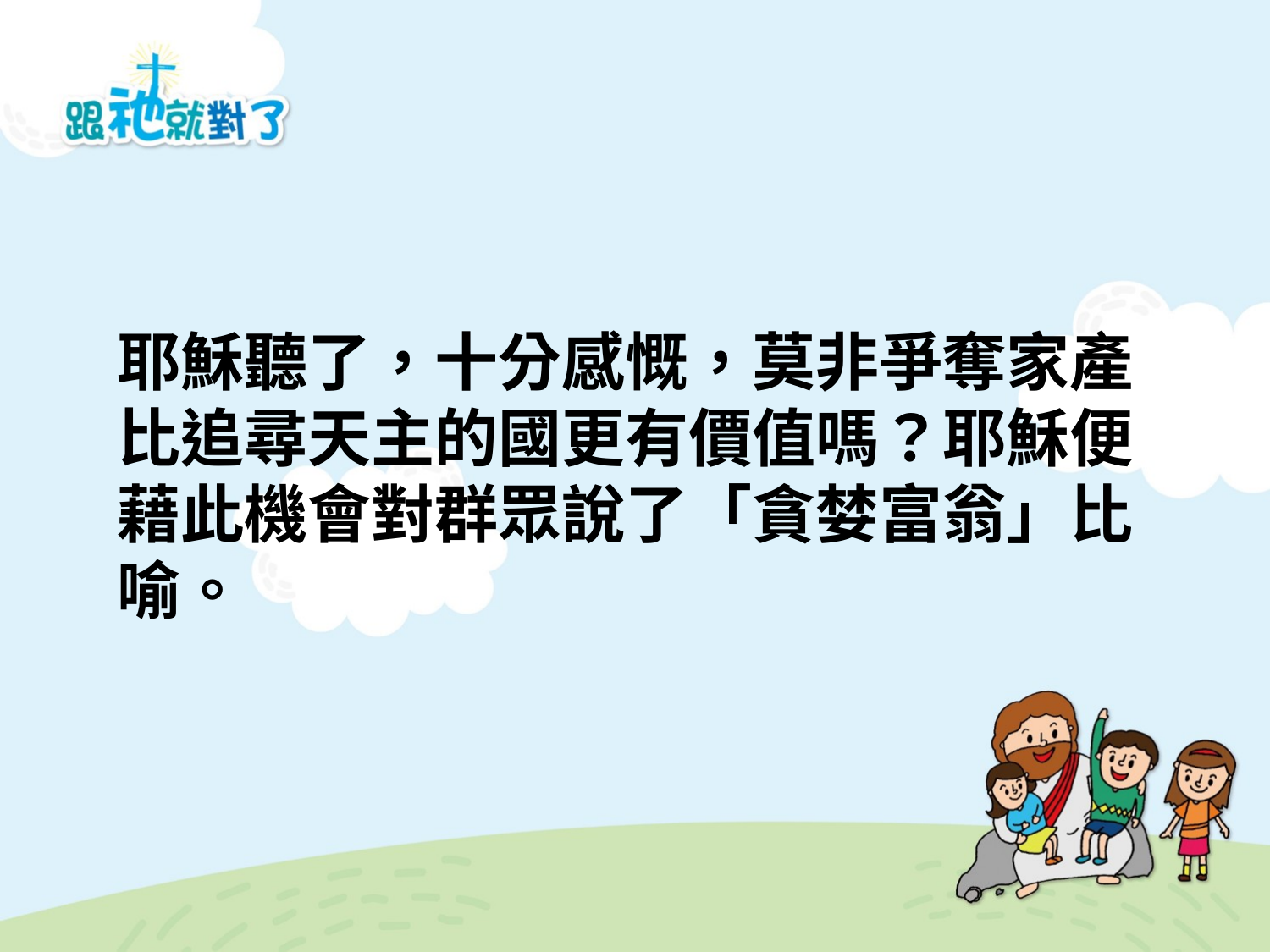

耶穌聽了，十分感慨，莫非爭奪家產比追尋天主的國更有價值嗎？耶穌便藉此機會對群眾說了「貪婪富翁」比喻。